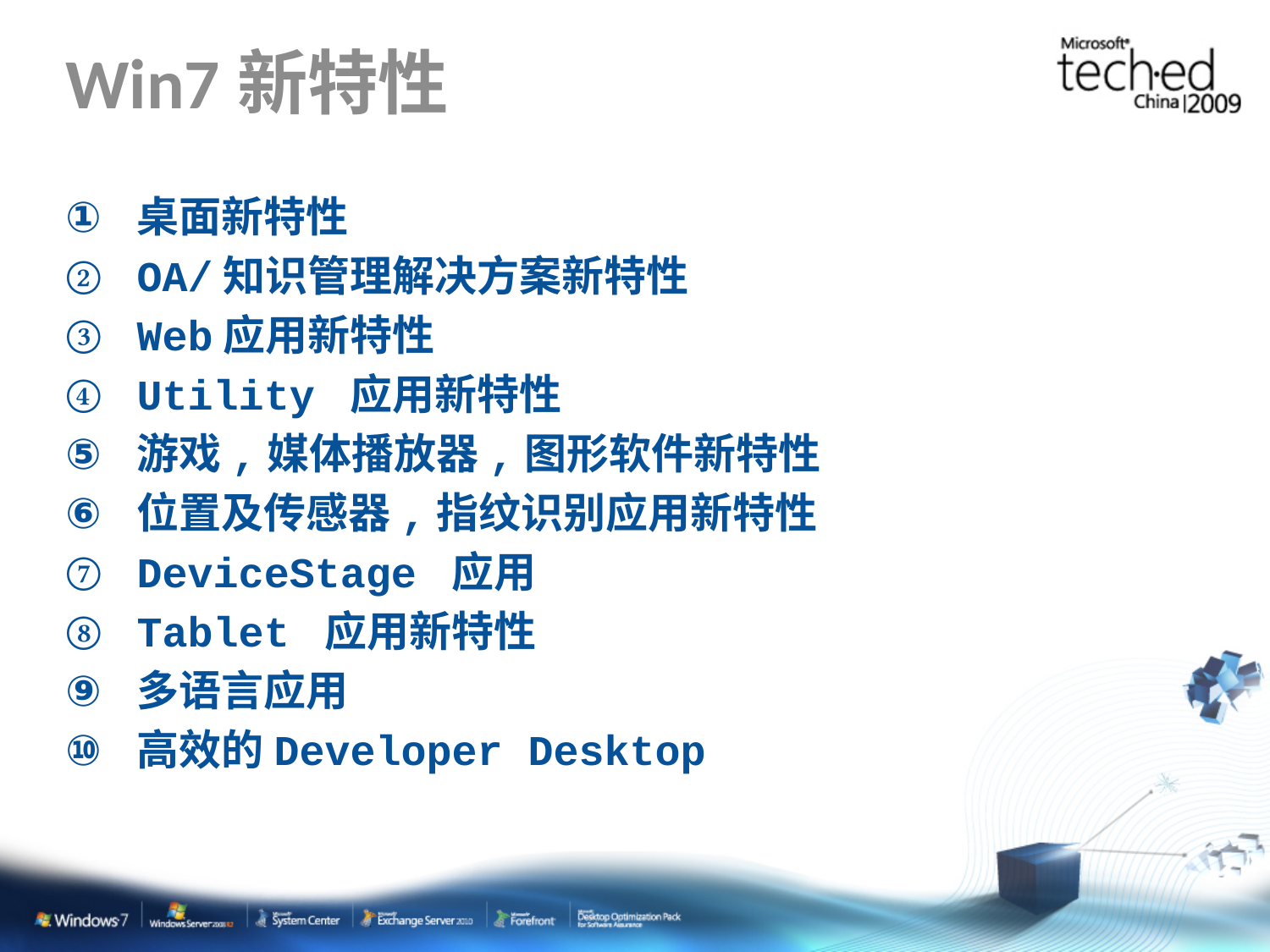

# Win7新特性
桌面新特性
OA/知识管理解决方案新特性
Web应用新特性
Utility 应用新特性
游戏,媒体播放器,图形软件新特性
位置及传感器,指纹识别应用新特性
DeviceStage 应用
Tablet 应用新特性
多语言应用
高效的Developer Desktop